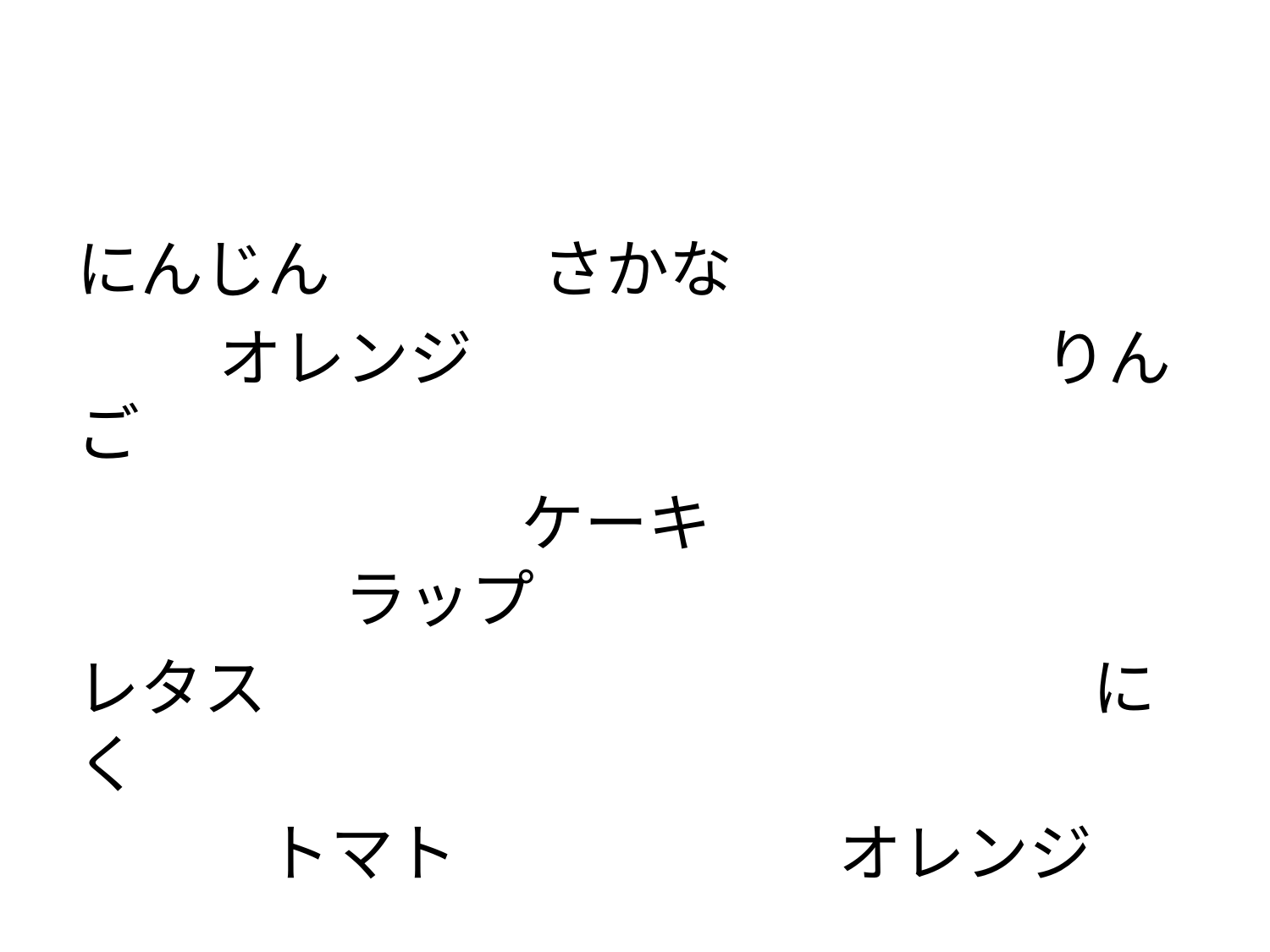

#
にんじん               さかな
         オレンジ　　　　　　　　　りんご
　　　　　　　ケーキ　　　　　　　　　　　 ラップ
レタス　　　　　　　　　　　　　にく
　　　トマト　　　　　　オレンジ